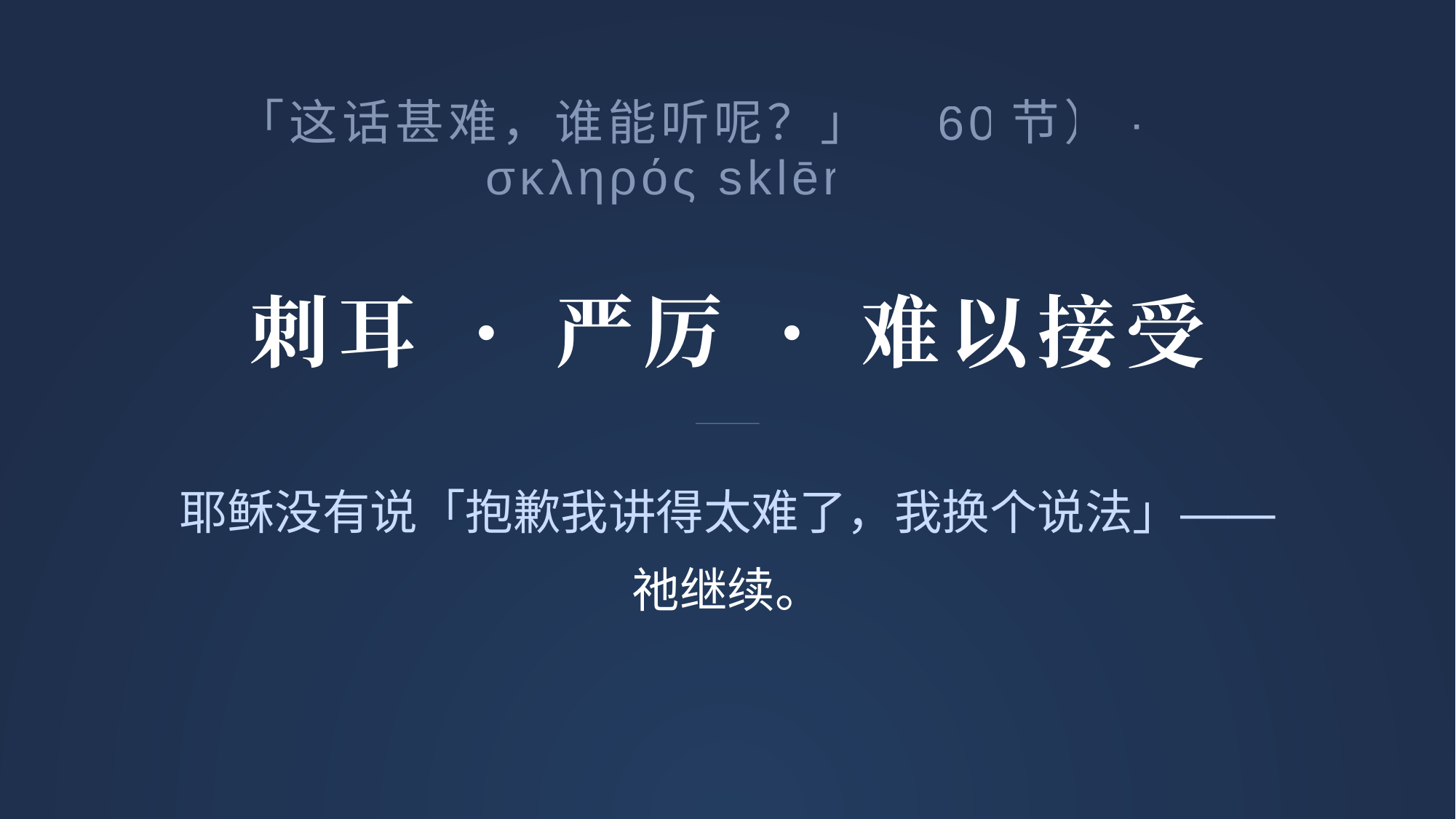

「这话甚难，谁能听呢？」（60节）· σκληρός sklēros
刺耳 · 严厉 · 难以接受

耶稣没有说「抱歉我讲得太难了，我换个说法」—— 祂继续。